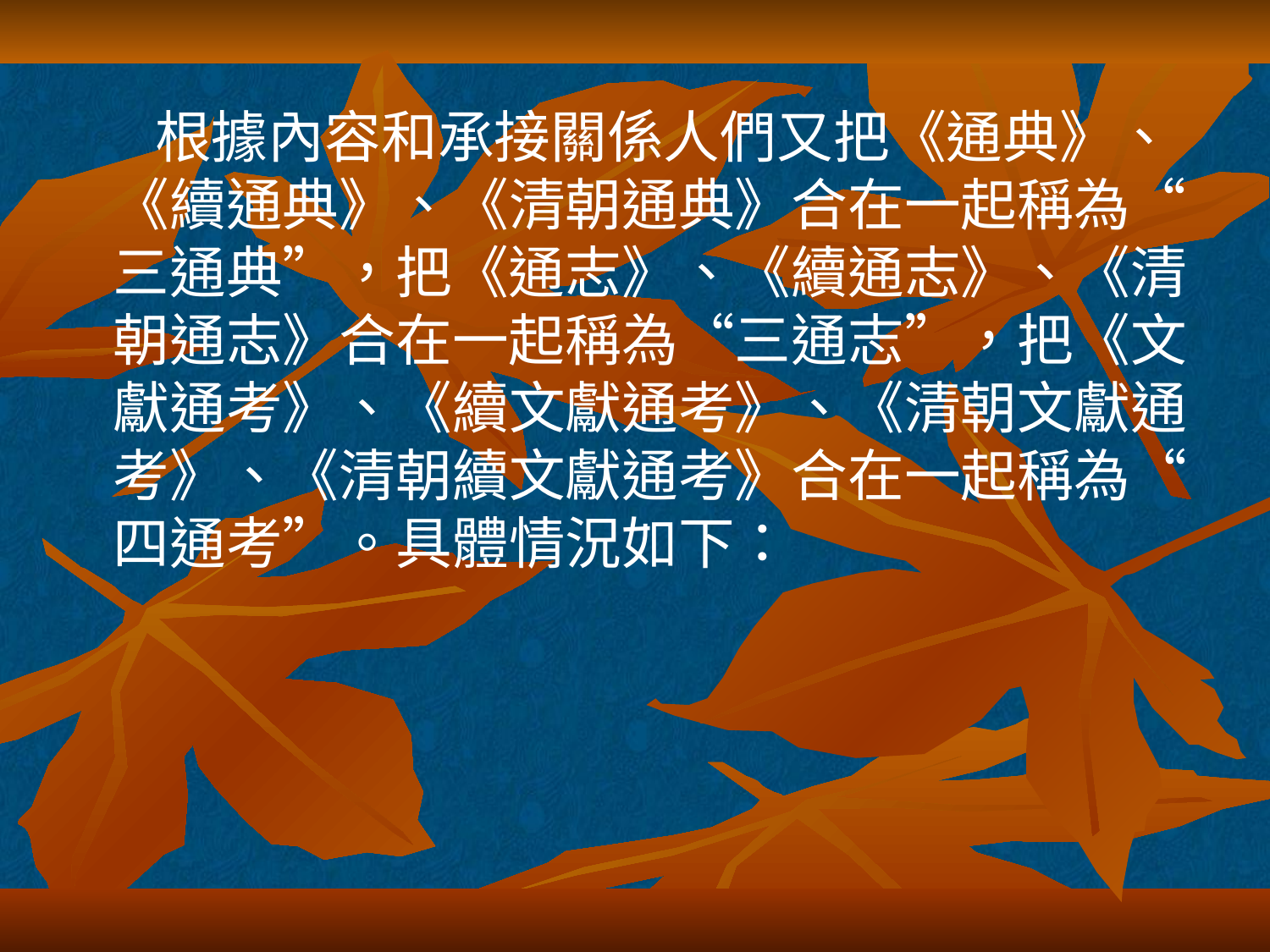

根據內容和承接關係人們又把《通典》、《續通典》、《清朝通典》合在一起稱為“三通典”，把《通志》、《續通志》、《清朝通志》合在一起稱為“三通志”，把《文獻通考》、《續文獻通考》、《清朝文獻通考》、《清朝續文獻通考》合在一起稱為“四通考”。具體情況如下：